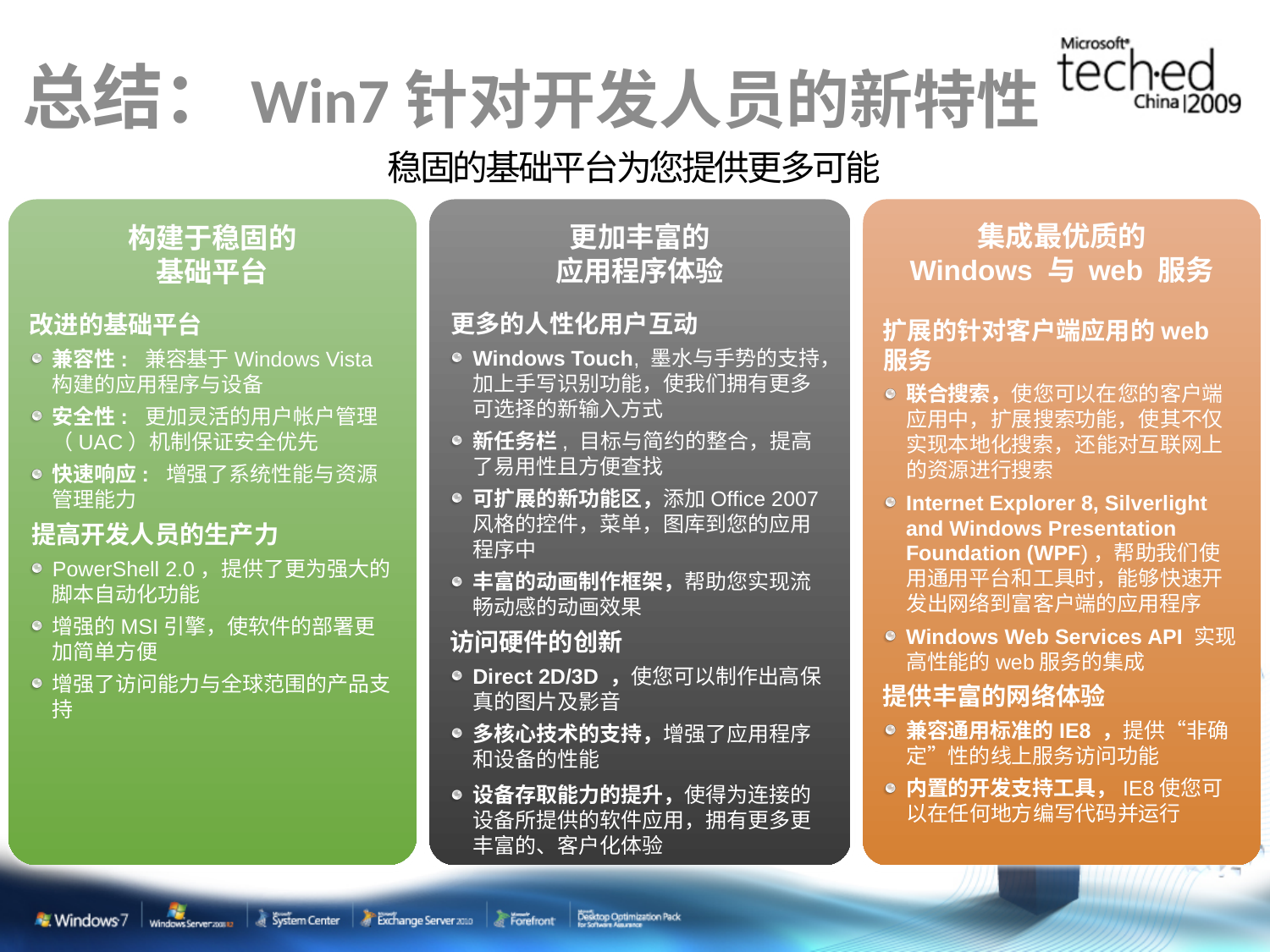

# 总结：Win7针对开发人员的新特性
稳固的基础平台为您提供更多可能
构建于稳固的
基础平台

改进的基础平台
兼容性:  兼容基于Windows Vista构建的应用程序与设备
安全性:  更加灵活的用户帐户管理（UAC）机制保证安全优先
快速响应:  增强了系统性能与资源管理能力
提高开发人员的生产力
PowerShell 2.0，提供了更为强大的脚本自动化功能
增强的MSI引擎，使软件的部署更加简单方便
增强了访问能力与全球范围的产品支持
更加丰富的
应用程序体验

更多的人性化用户互动
Windows Touch, 墨水与手势的支持，加上手写识别功能，使我们拥有更多可选择的新输入方式
新任务栏, 目标与简约的整合，提高了易用性且方便查找
可扩展的新功能区，添加Office 2007风格的控件，菜单，图库到您的应用程序中
丰富的动画制作框架，帮助您实现流畅动感的动画效果
访问硬件的创新
Direct 2D/3D ，使您可以制作出高保真的图片及影音
多核心技术的支持，增强了应用程序和设备的性能
设备存取能力的提升，使得为连接的设备所提供的软件应用，拥有更多更丰富的、客户化体验
集成最优质的
Windows 与 web 服务

扩展的针对客户端应用的web 服务
联合搜索，使您可以在您的客户端应用中，扩展搜索功能，使其不仅实现本地化搜索，还能对互联网上的资源进行搜索
Internet Explorer 8, Silverlight and Windows Presentation Foundation (WPF)，帮助我们使用通用平台和工具时，能够快速开发出网络到富客户端的应用程序
Windows Web Services API 实现高性能的web服务的集成
提供丰富的网络体验
兼容通用标准的IE8 ，提供“非确定”性的线上服务访问功能
内置的开发支持工具，IE8使您可以在任何地方编写代码并运行